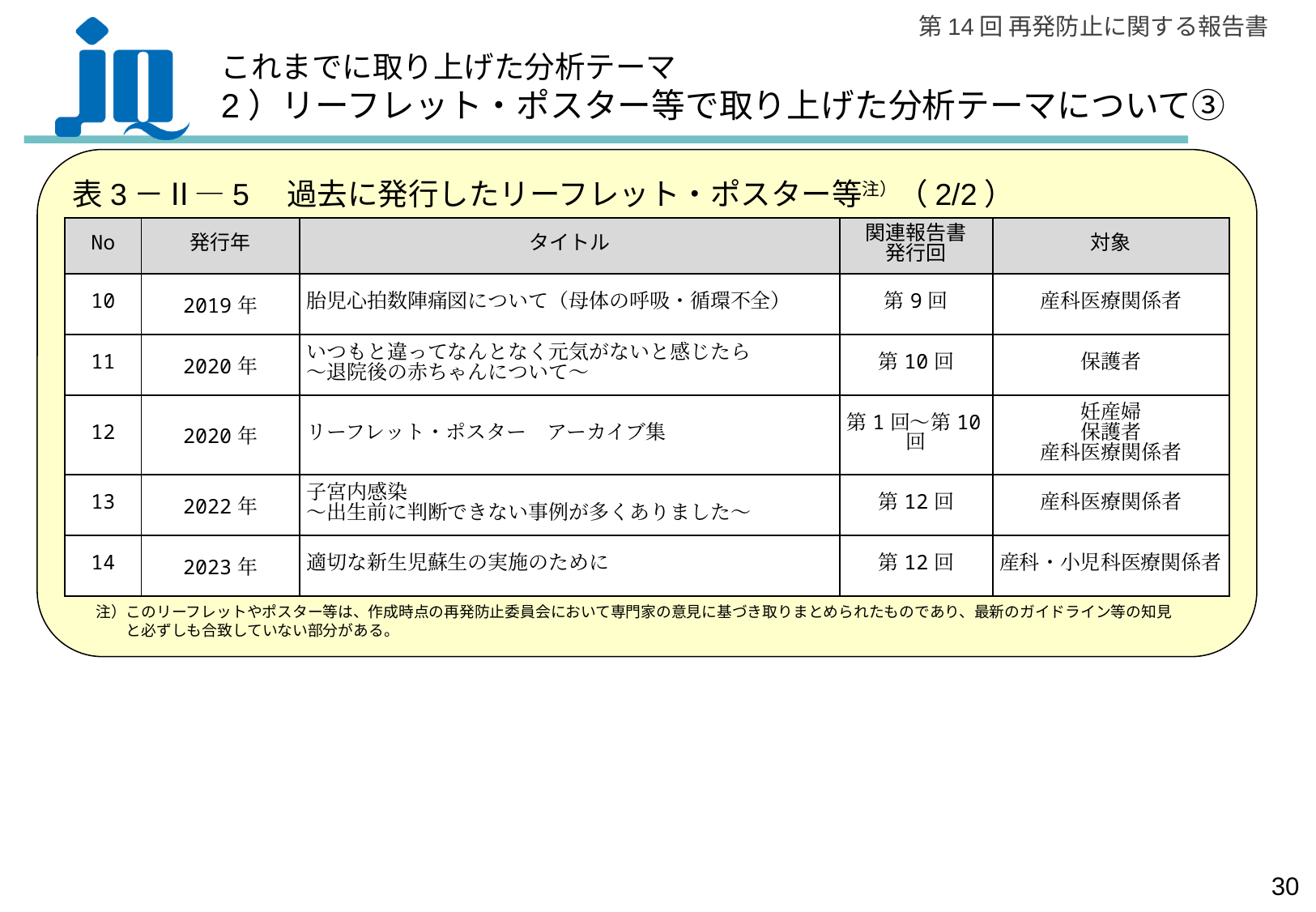

これまでに取り上げた分析テーマ
2）リーフレット・ポスター等で取り上げた分析テーマについて③

表3－Ⅱ―5　過去に発行したリーフレット・ポスター等注）（2/2）
| No | 発行年 | タイトル | 関連報告書 発行回 | 対象 |
| --- | --- | --- | --- | --- |
| 10 | 2019年 | 胎児心拍数陣痛図について（母体の呼吸・循環不全） | 第9回 | 産科医療関係者 |
| 11 | 2020年 | いつもと違ってなんとなく元気がないと感じたら ～退院後の赤ちゃんについて～ | 第10回 | 保護者 |
| 12 | 2020年 | リーフレット・ポスター　アーカイブ集 | 第1回～第10回 | 妊産婦 保護者 産科医療関係者 |
| 13 | 2022年 | 子宮内感染 ～出生前に判断できない事例が多くありました～ | 第12回 | 産科医療関係者 |
| 14 | 2023年 | 適切な新生児蘇生の実施のために | 第12回 | 産科・小児科医療関係者 |
注）このリーフレットやポスター等は、作成時点の再発防止委員会において専門家の意見に基づき取りまとめられたものであり、最新のガイドライン等の知見
　　と必ずしも合致していない部分がある。
30